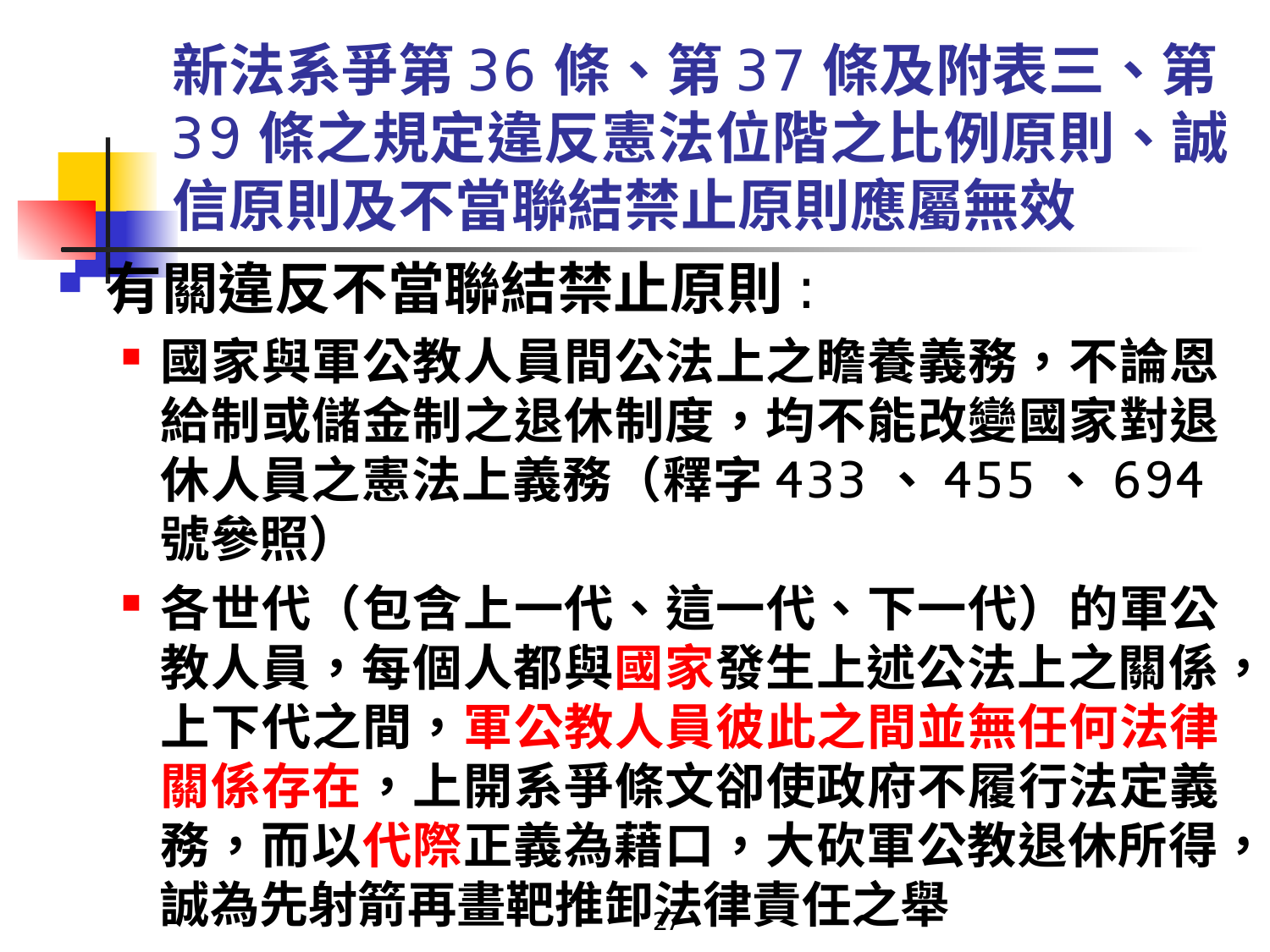

# 新法系爭第36條、第37條及附表三、第39條之規定違反憲法位階之比例原則、誠信原則及不當聯結禁止原則應屬無效
有關違反不當聯結禁止原則:
國家與軍公教人員間公法上之瞻養義務，不論恩給制或儲金制之退休制度，均不能改變國家對退休人員之憲法上義務（釋字433、455、694號參照）
各世代（包含上一代、這一代、下一代）的軍公教人員，每個人都與國家發生上述公法上之關係，上下代之間，軍公教人員彼此之間並無任何法律關係存在，上開系爭條文卻使政府不履行法定義務，而以代際正義為藉口，大砍軍公教退休所得，誠為先射箭再畫靶推卸法律責任之舉

27